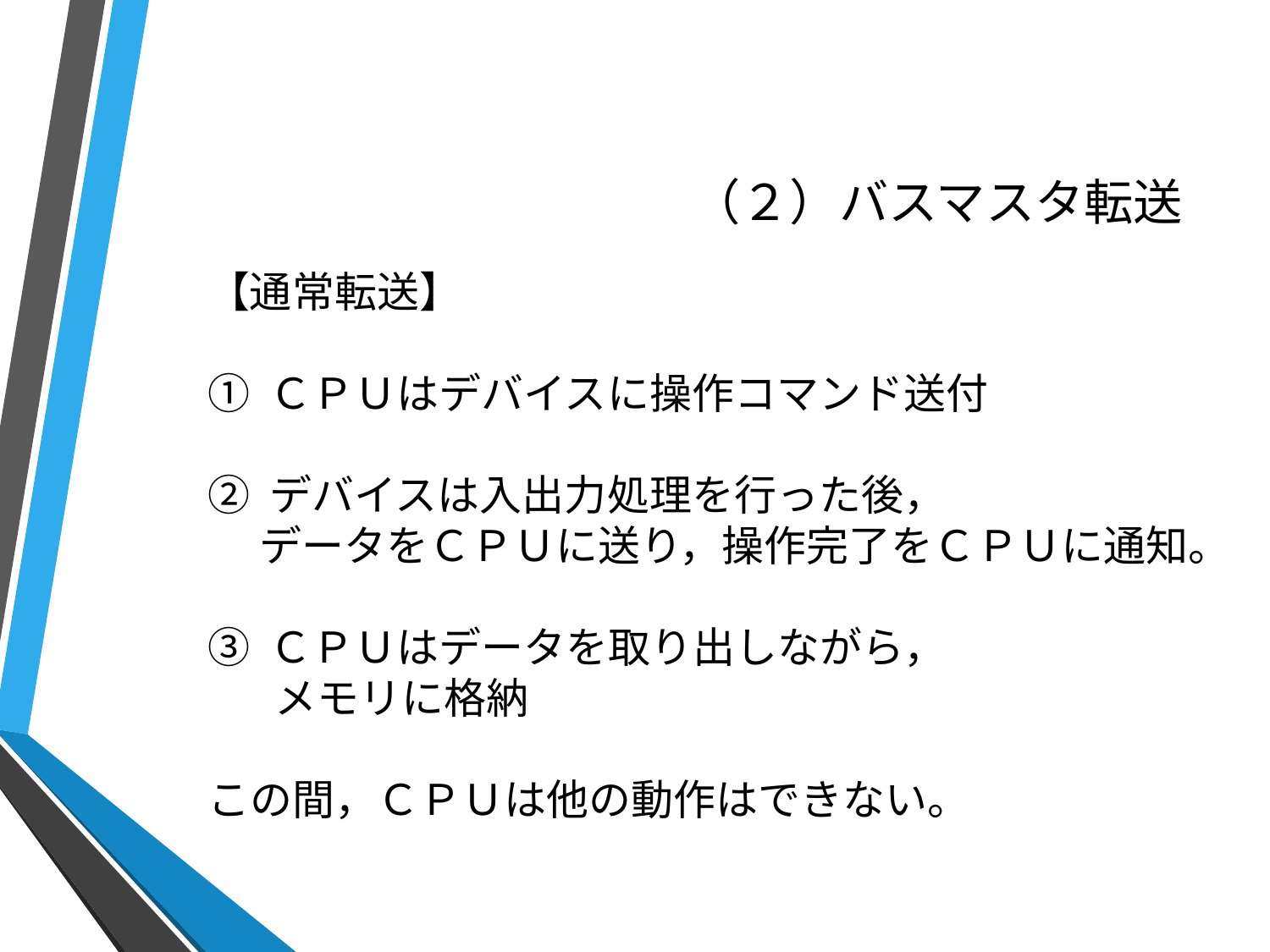

# （２）バスマスタ転送
【通常転送】

① ＣＰＵはデバイスに操作コマンド送付

② デバイスは入出力処理を行った後，
　 データをＣＰＵに送り，操作完了をＣＰＵに通知。

③ ＣＰＵはデータを取り出しながら，
      メモリに格納

この間，ＣＰＵは他の動作はできない。